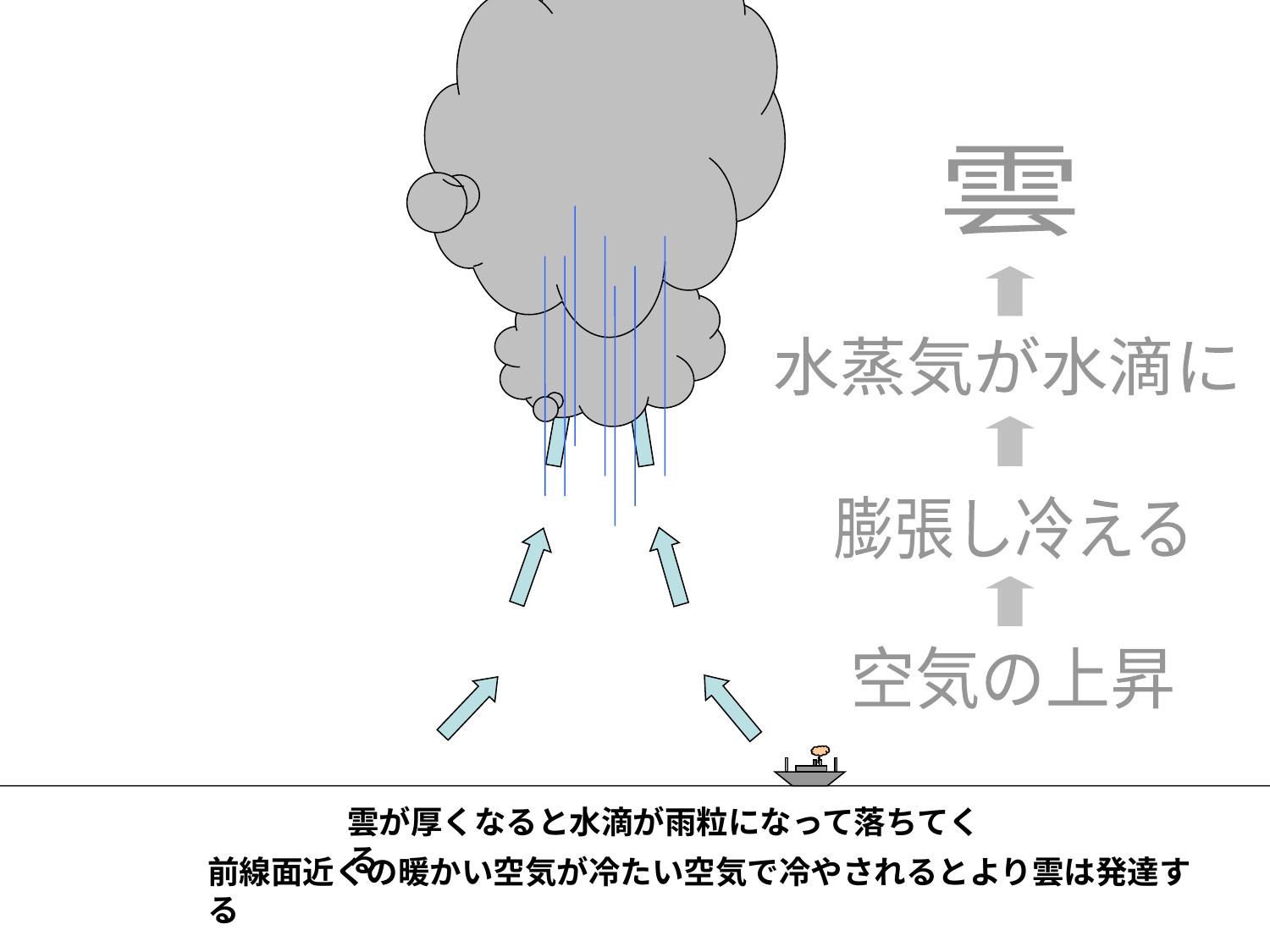

雲

水蒸気が水滴に
雲のでき方

膨張し冷える

空気の上昇

雲が厚くなると水滴が雨粒になって落ちてくる
前線面近くの暖かい空気が冷たい空気で冷やされるとより雲は発達する